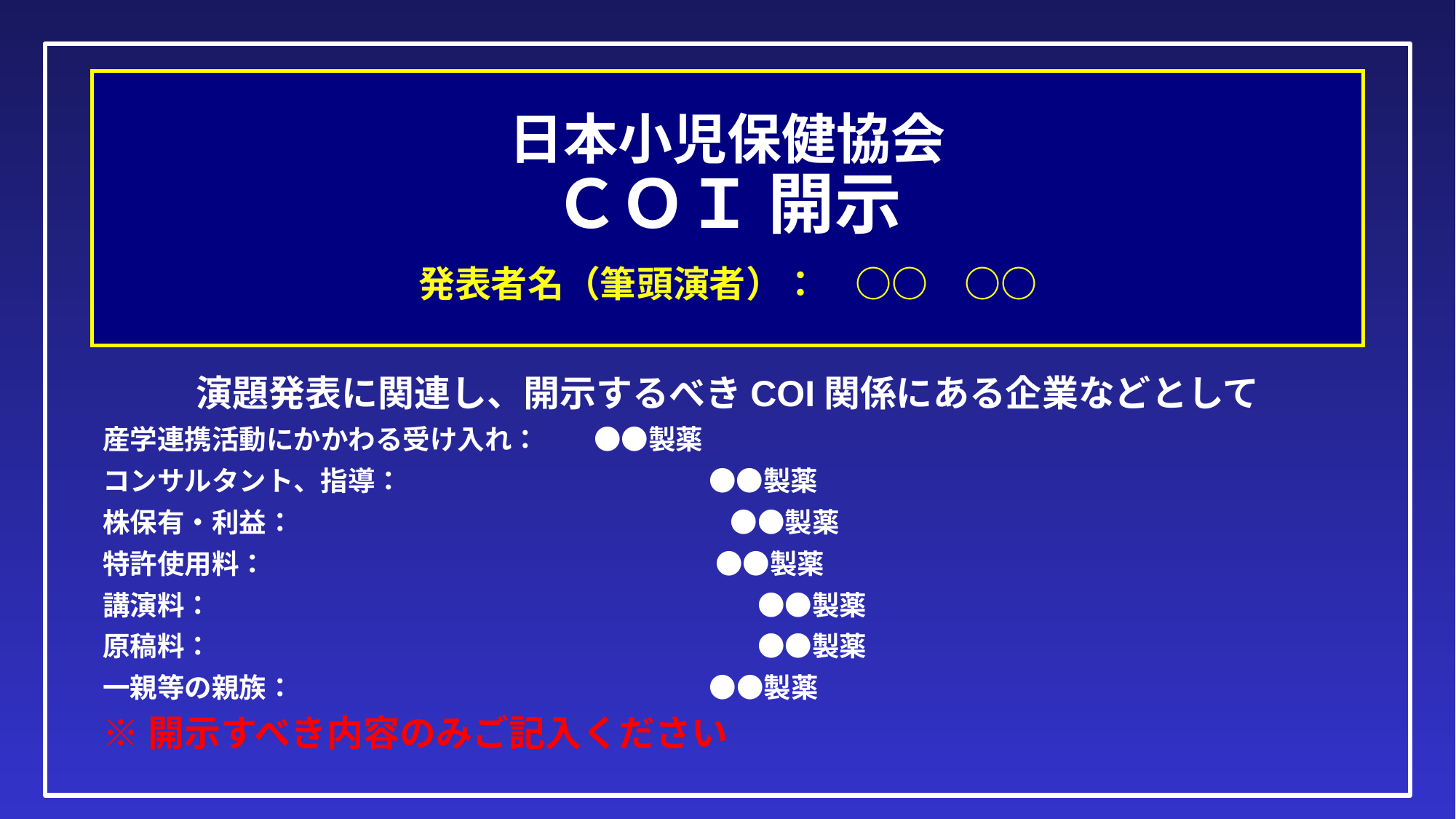

日本小児保健協会
ＣＯＩ 開示
　
発表者名（筆頭演者）：　○○　○○
演題発表に関連し、開示するべきCOI関係にある企業などとして
産学連携活動にかかわる受け入れ：　　●●製薬
コンサルタント、指導：　　　　　　　　　　　 ●●製薬
株保有・利益：　　　　　　　　　　　　　　　　●●製薬
特許使用料：　　　　　　　　　　　　　　　　  ●●製薬
講演料：　　　　　　　　　　　　　　　　　　　　●●製薬
原稿料：　　　　　　　　　　　　　　　　　　　　●●製薬
一親等の親族：　　　　　　　　　　　　　　　 ●●製薬
※開示すべき内容のみご記入ください